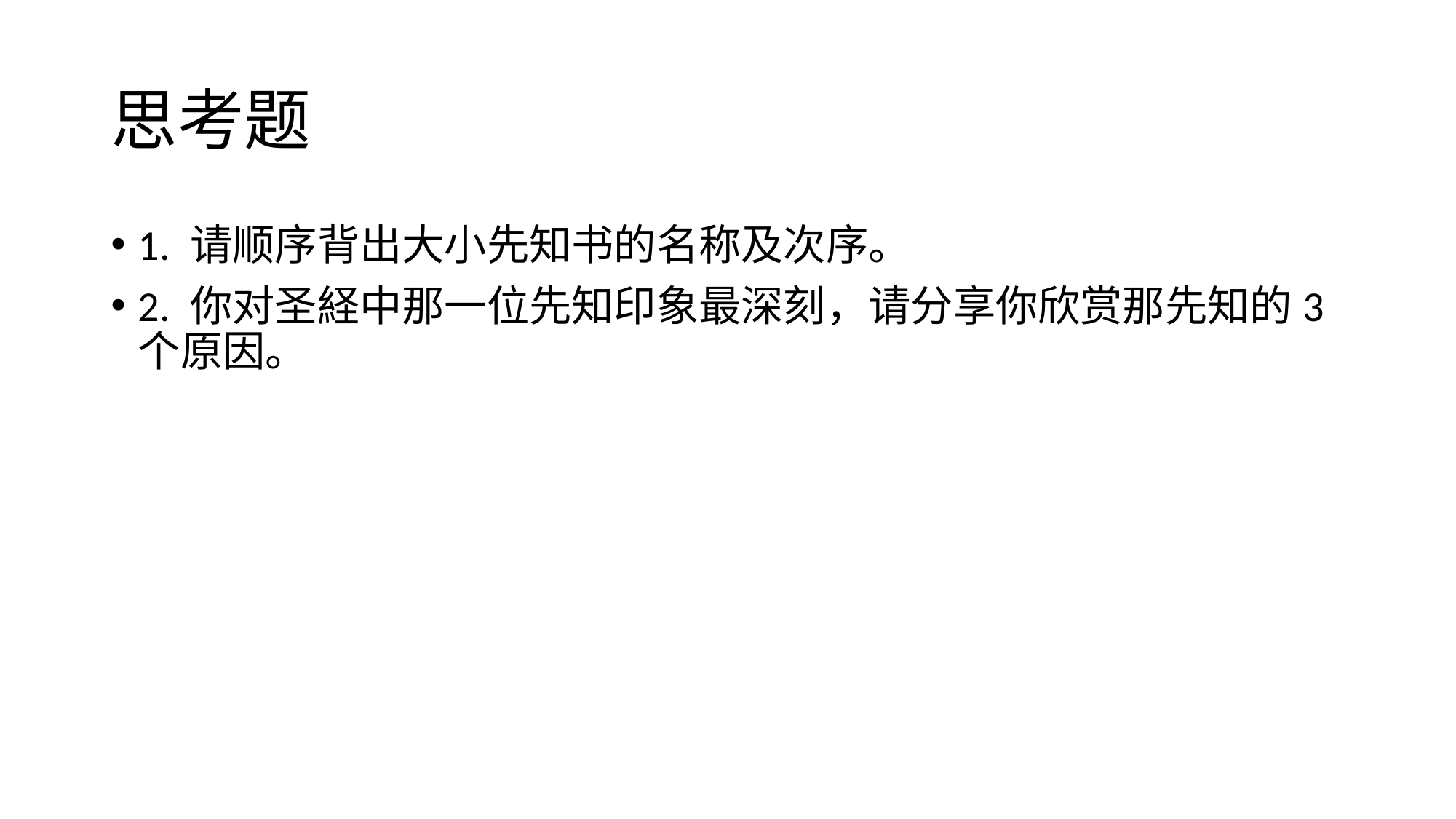

# 思考题
1. 请顺序背出大小先知书的名称及次序。
2. 你对圣経中那一位先知印象最深刻，请分享你欣赏那先知的3个原因。